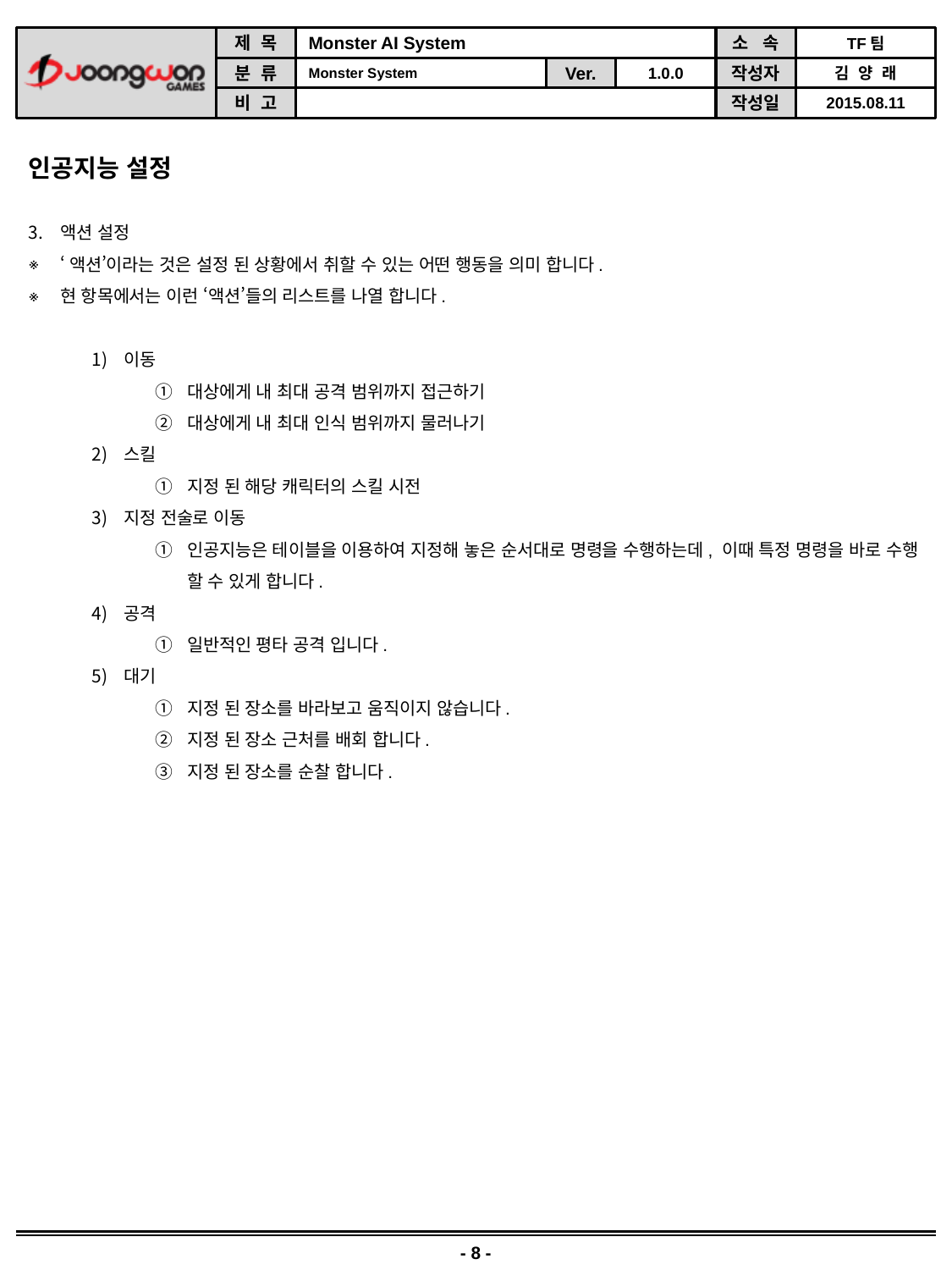

인공지능 설정
액션 설정
‘액션’이라는 것은 설정 된 상황에서 취할 수 있는 어떤 행동을 의미 합니다.
현 항목에서는 이런 ‘액션’들의 리스트를 나열 합니다.

이동
대상에게 내 최대 공격 범위까지 접근하기
대상에게 내 최대 인식 범위까지 물러나기
스킬
지정 된 해당 캐릭터의 스킬 시전
지정 전술로 이동
인공지능은 테이블을 이용하여 지정해 놓은 순서대로 명령을 수행하는데, 이때 특정 명령을 바로 수행 할 수 있게 합니다.
공격
일반적인 평타 공격 입니다.
대기
지정 된 장소를 바라보고 움직이지 않습니다.
지정 된 장소 근처를 배회 합니다.
지정 된 장소를 순찰 합니다.
- 8 -